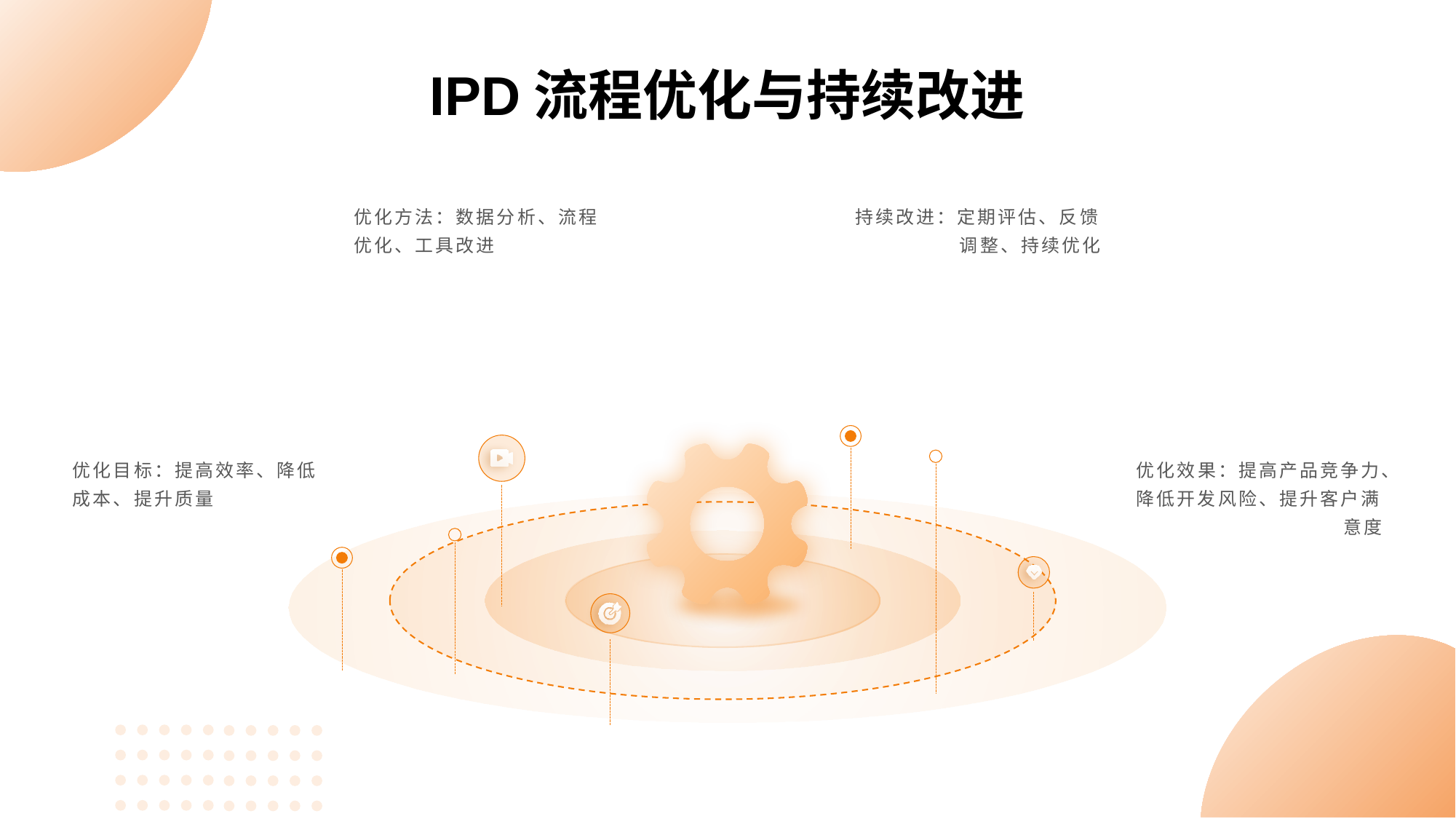

IPD流程优化与持续改进
优化方法：数据分析、流程优化、工具改进
持续改进：定期评估、反馈调整、持续优化

优化目标：提高效率、降低成本、提升质量
优化效果：提高产品竞争力、降低开发风险、提升客户满意度